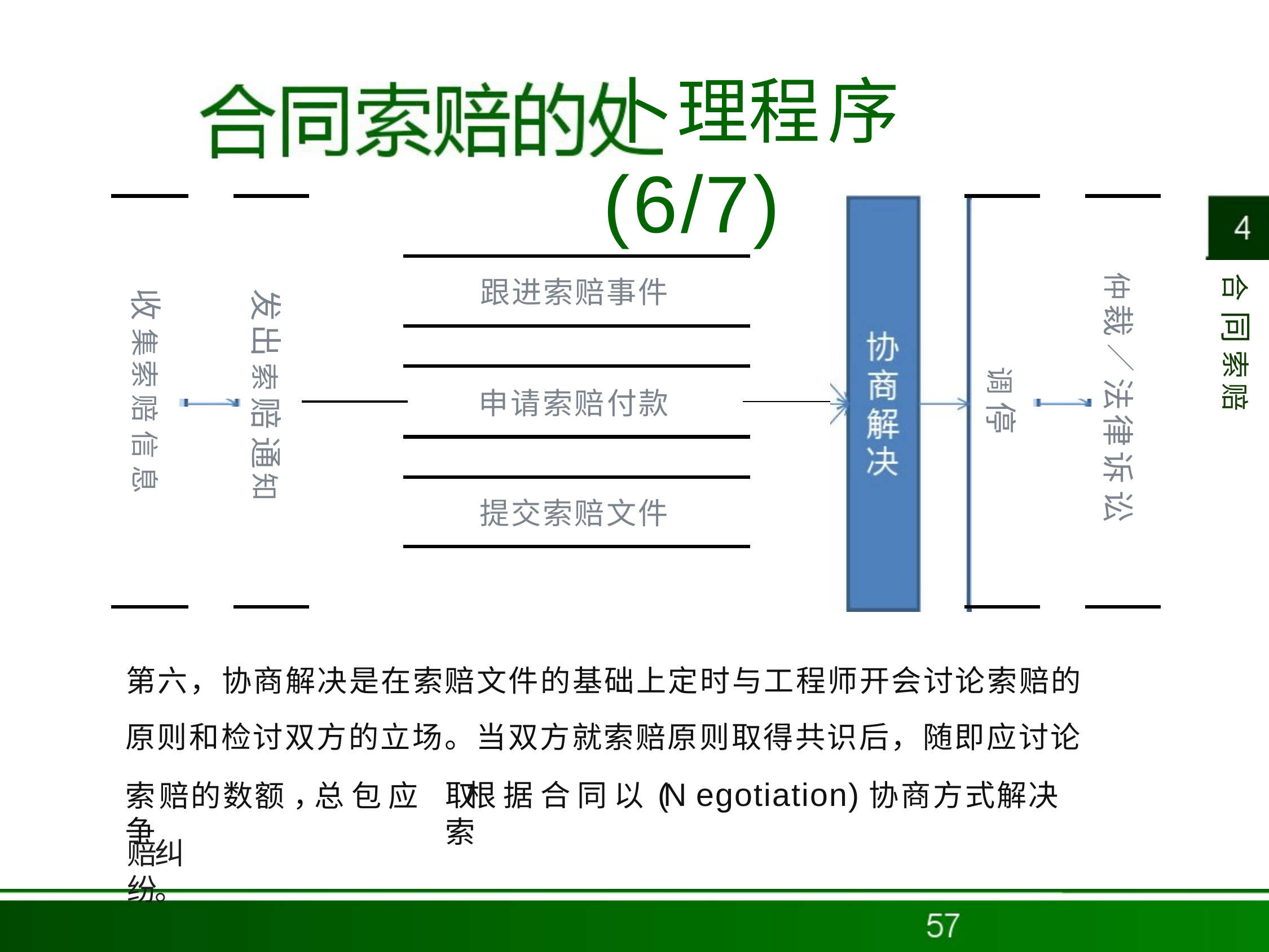

# 卜理程序(6/7)

仲裁／ 法律诉讼
合同 索赔
跟进索赔事件
申请索赔付款 提交索赔文件
收集索 赔信息
发出索 赔通知

调停

第六，协商解决是在索赔文件的基础上定时与工程师开会讨论索赔的 原则和检讨双方的立场。当双方就索赔原则取得共识后，随即应讨论
取根 据 合 同 以 (N egotiation)协商方式解决索
索赔的数额 ，总 包 应争
赔纠纷。